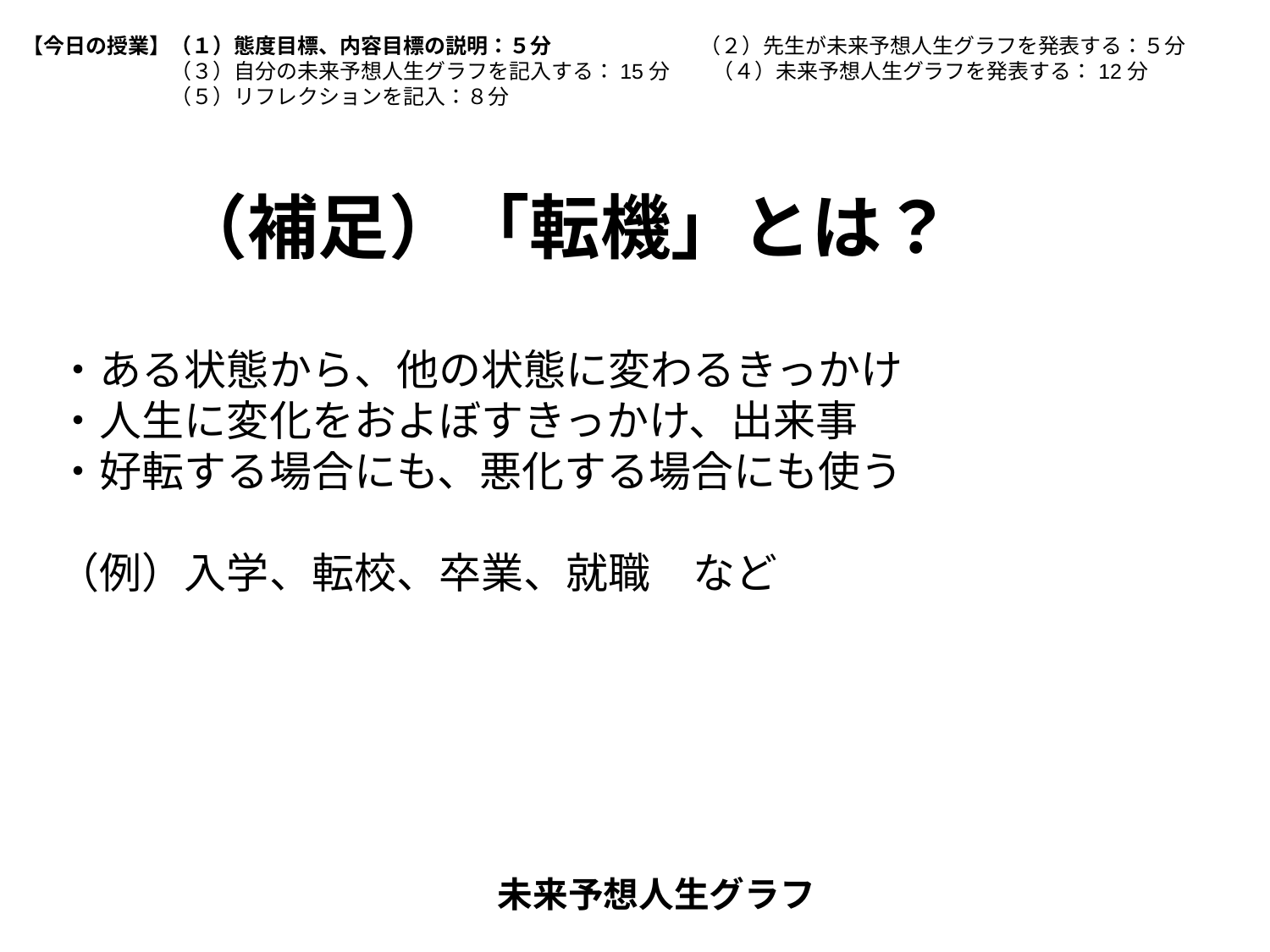

【今日の授業】（１）態度目標、内容目標の説明：５分　　　　　　　（２）先生が未来予想人生グラフを発表する：５分
	　（３）自分の未来予想人生グラフを記入する：15分　　（４）未来予想人生グラフを発表する：12分
	　（５）リフレクションを記入：８分
（補足）「転機」とは？
・ある状態から、他の状態に変わるきっかけ
・人生に変化をおよぼすきっかけ、出来事
・好転する場合にも、悪化する場合にも使う

（例）入学、転校、卒業、就職　など
未来予想人生グラフ